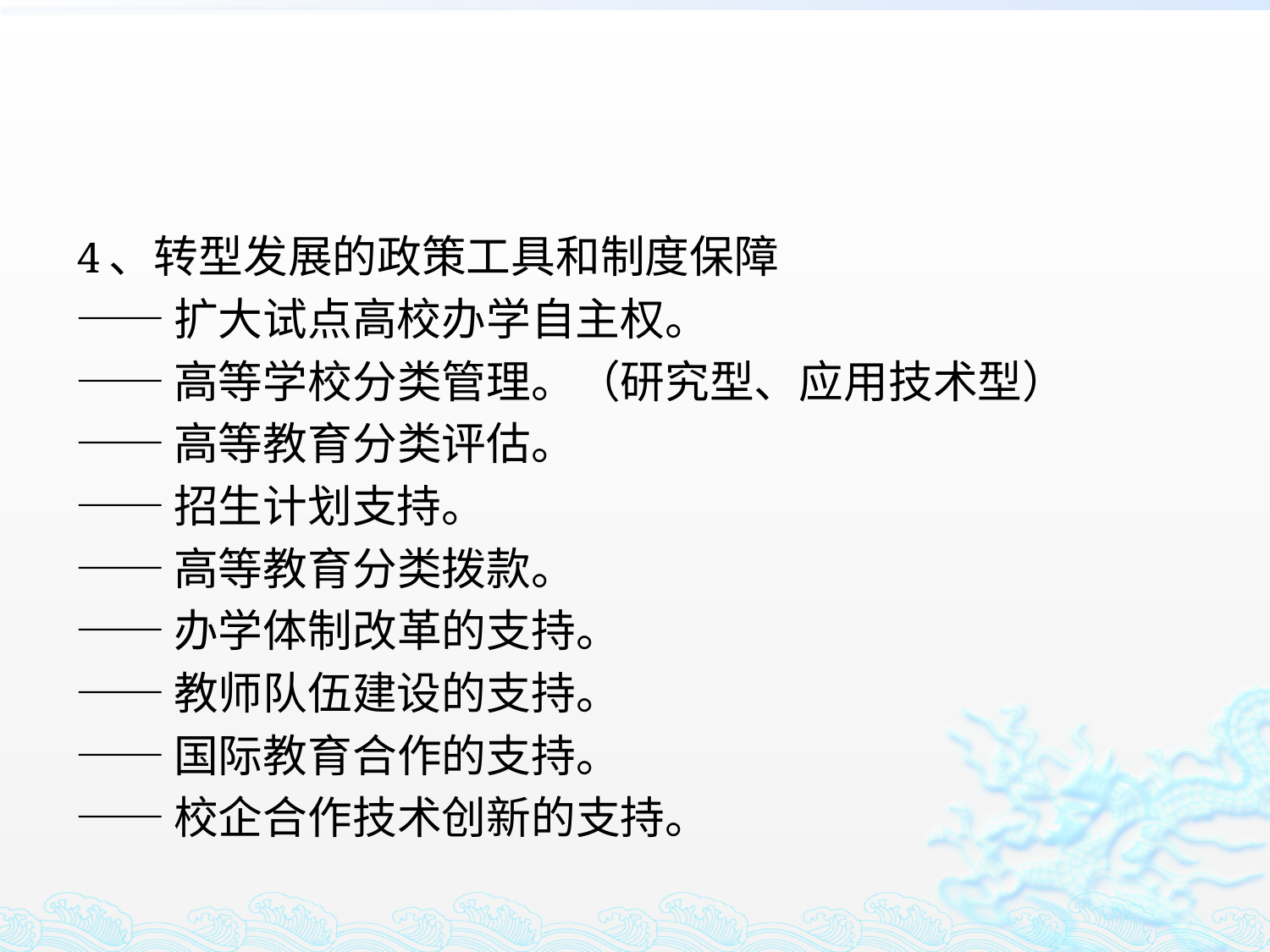

#
4、转型发展的政策工具和制度保障
——扩大试点高校办学自主权。
——高等学校分类管理。（研究型、应用技术型）
——高等教育分类评估。
——招生计划支持。
——高等教育分类拨款。
——办学体制改革的支持。
——教师队伍建设的支持。
——国际教育合作的支持。
——校企合作技术创新的支持。